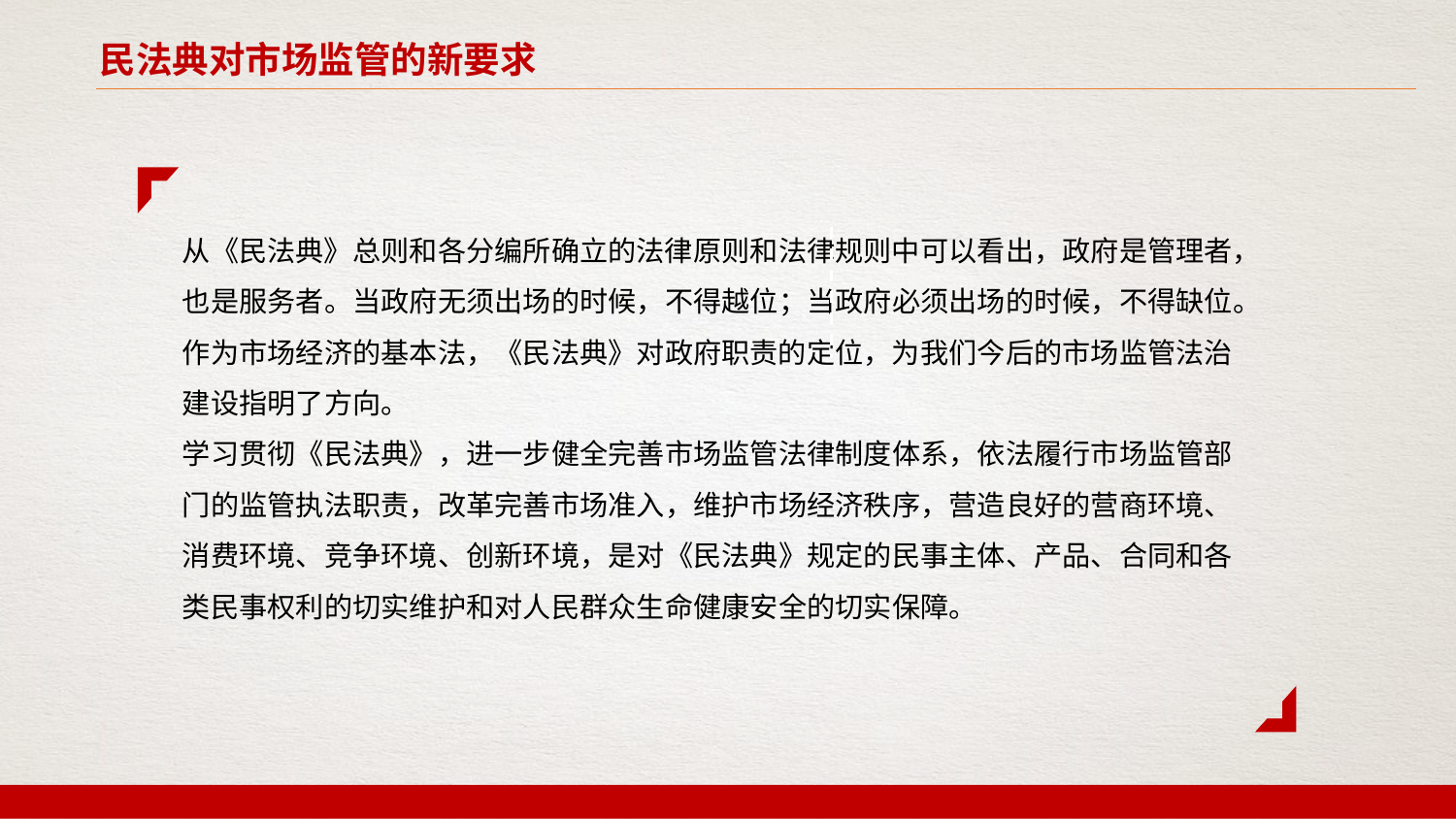

民法典对市场监管的新要求

从《民法典》总则和各分编所确立的法律原则和法律规则中可以看出，政府是管理者，也是服务者。当政府无须出场的时候，不得越位；当政府必须出场的时候，不得缺位。
作为市场经济的基本法，《民法典》对政府职责的定位，为我们今后的市场监管法治建设指明了方向。
学习贯彻《民法典》，进一步健全完善市场监管法律制度体系，依法履行市场监管部门的监管执法职责，改革完善市场准入，维护市场经济秩序，营造良好的营商环境、消费环境、竞争环境、创新环境，是对《民法典》规定的民事主体、产品、合同和各类民事权利的切实维护和对人民群众生命健康安全的切实保障。